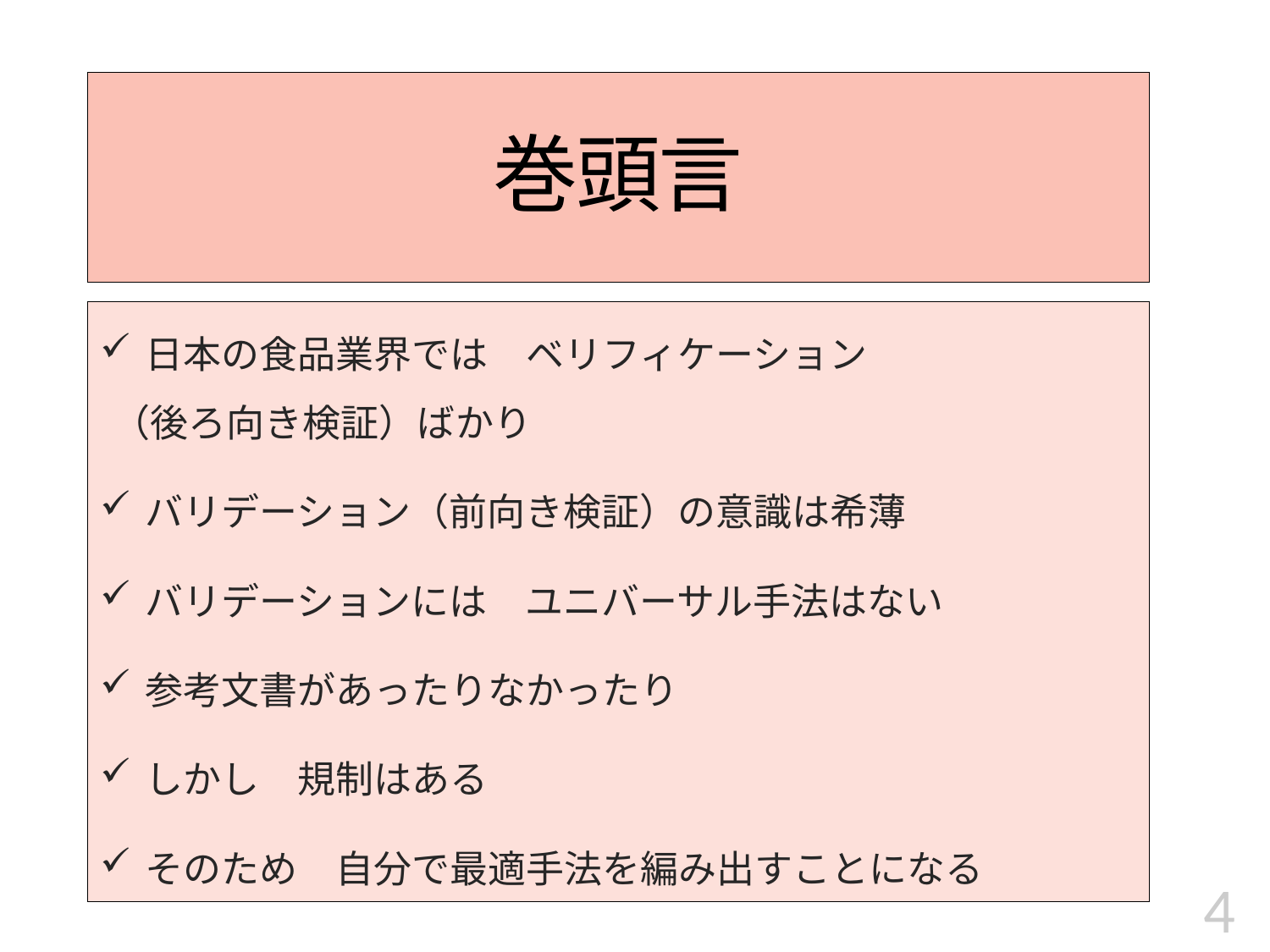

# 巻頭言
 日本の食品業界では　ベリフィケーション　　　　　　　（後ろ向き検証）ばかり
 バリデーション（前向き検証）の意識は希薄
 バリデーションには　ユニバーサル手法はない
 参考文書があったりなかったり
 しかし　規制はある
 そのため　自分で最適手法を編み出すことになる

4